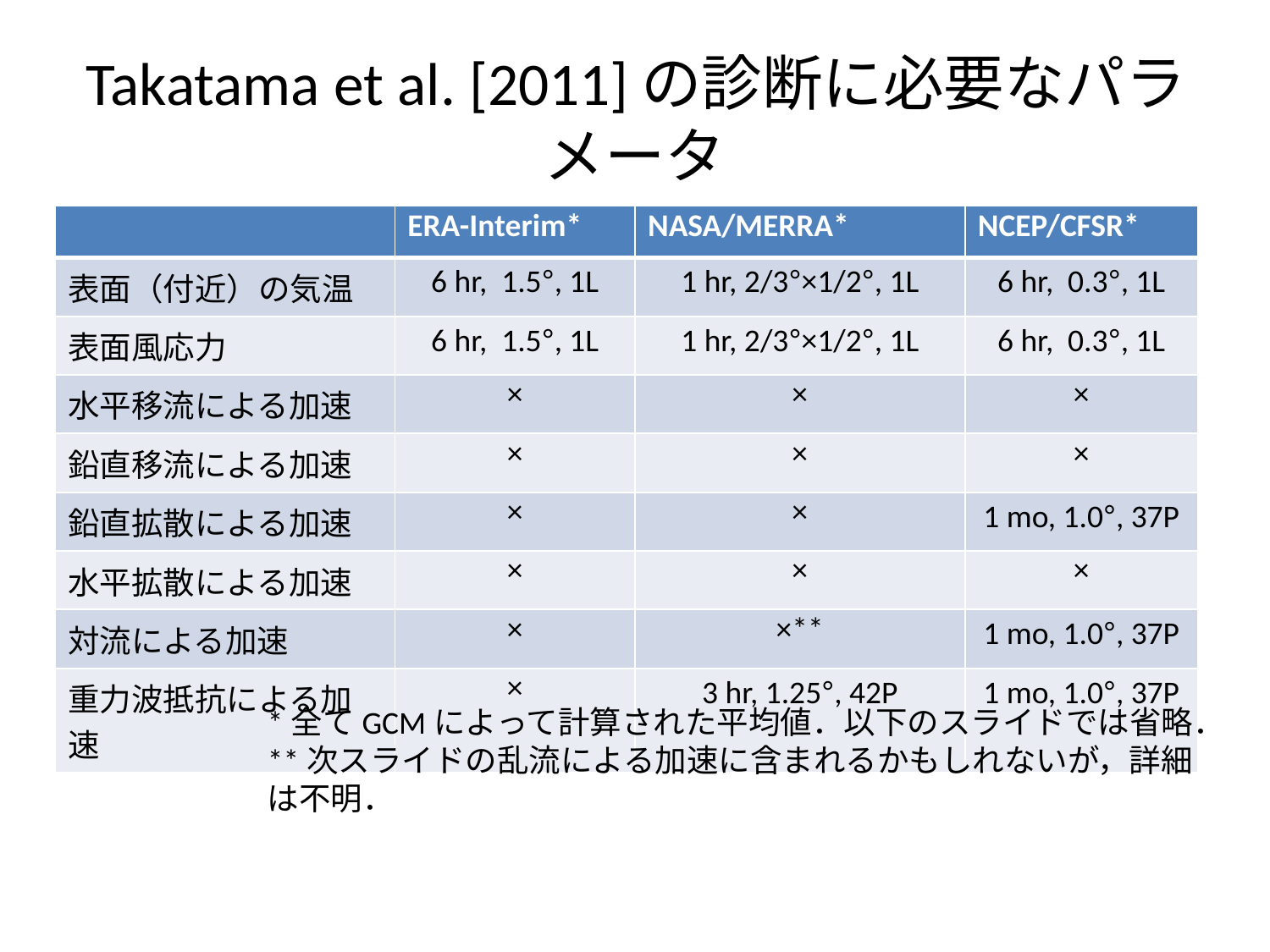

# Takatama et al. [2011]の診断に必要なパラメータ
|  | ERA-Interim\* | NASA/MERRA\* | NCEP/CFSR\* |
| --- | --- | --- | --- |
| 表面（付近）の気温 | 6 hr, 1.5°, 1L | 1 hr, 2/3°×1/2°, 1L | 6 hr, 0.3°, 1L |
| 表面風応力 | 6 hr, 1.5°, 1L | 1 hr, 2/3°×1/2°, 1L | 6 hr, 0.3°, 1L |
| 水平移流による加速 | × | × | × |
| 鉛直移流による加速 | × | × | × |
| 鉛直拡散による加速 | × | × | 1 mo, 1.0°, 37P |
| 水平拡散による加速 | × | × | × |
| 対流による加速 | × | ×\*\* | 1 mo, 1.0°, 37P |
| 重力波抵抗による加速 | × | 3 hr, 1.25°, 42P | 1 mo, 1.0°, 37P |
*全てGCMによって計算された平均値．以下のスライドでは省略．
**次スライドの乱流による加速に含まれるかもしれないが，詳細は不明．